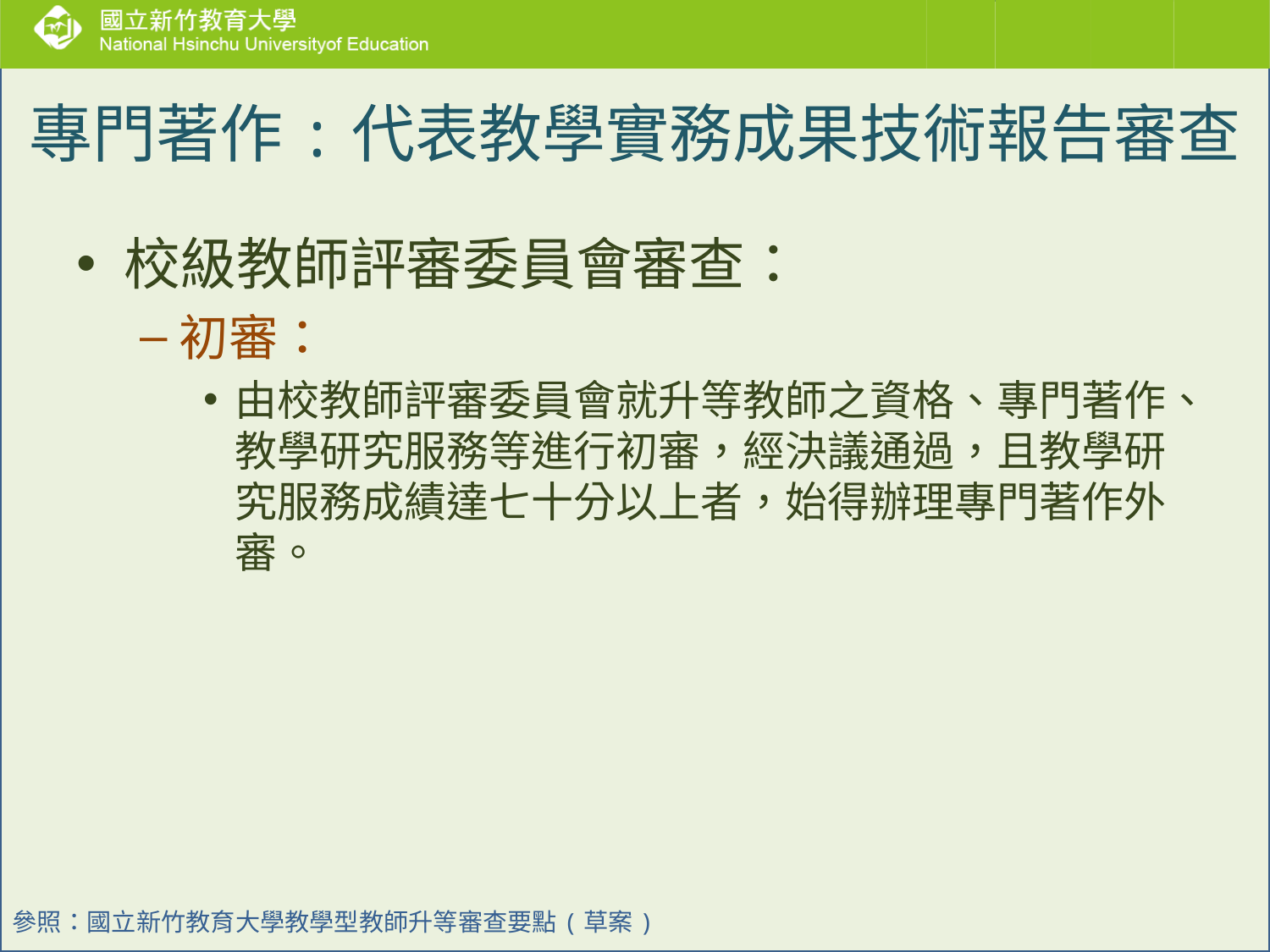

# 專門著作:代表教學實務成果技術報告審查
校級教師評審委員會審查：
初審：
由校教師評審委員會就升等教師之資格、專門著作、教學研究服務等進行初審，經決議通過，且教學研究服務成績達七十分以上者，始得辦理專門著作外審。

參照：國立新竹教育大學教學型教師升等審查要點(草案)